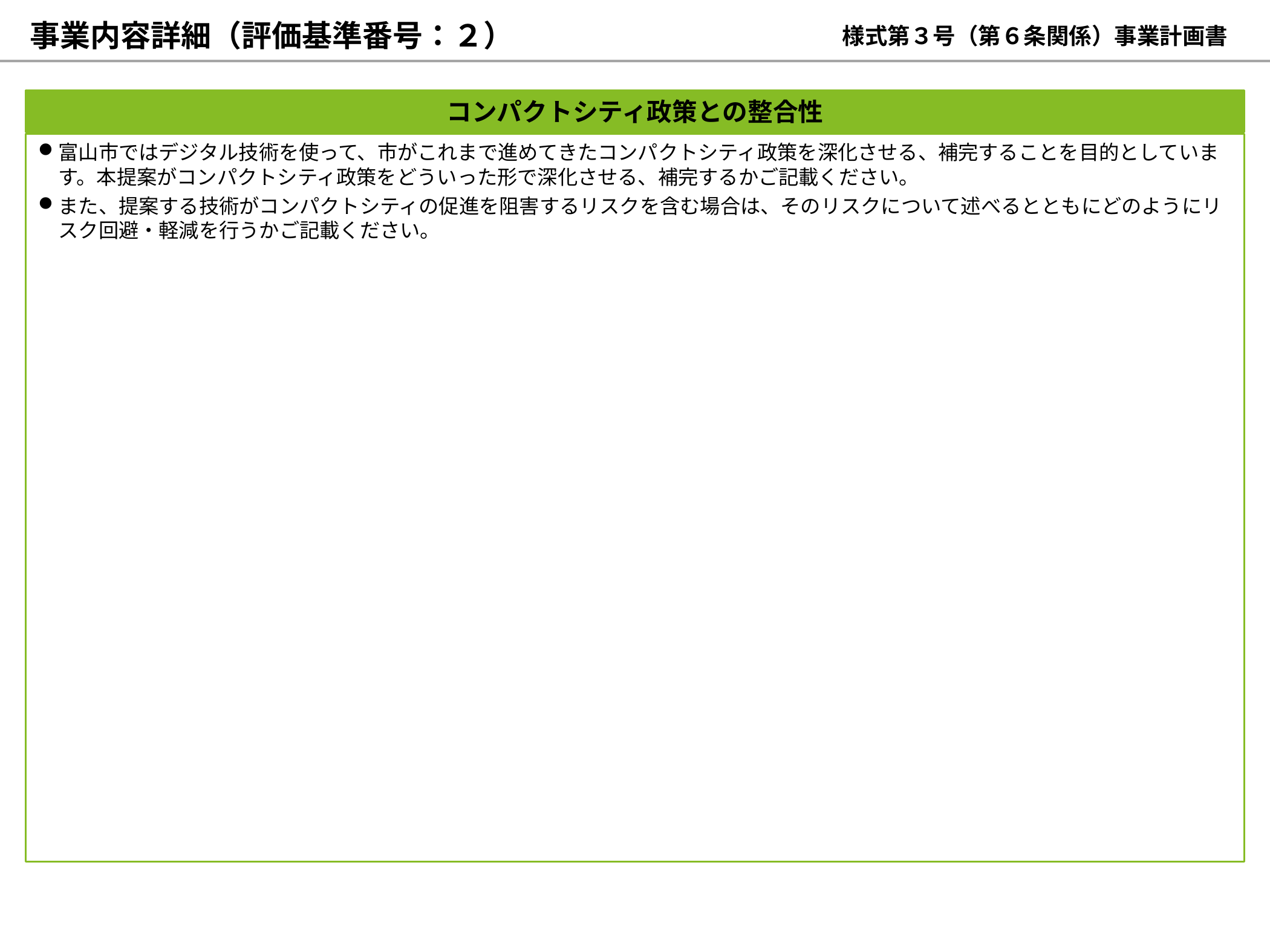

事業内容詳細（評価基準番号：２）
様式第３号（第６条関係）事業計画書

コンパクトシティ政策との整合性

富山市ではデジタル技術を使って、市がこれまで進めてきたコンパクトシティ政策を深化させる、補完することを目的としています。本提案がコンパクトシティ政策をどういった形で深化させる、補完するかご記載ください。
また、提案する技術がコンパクトシティの促進を阻害するリスクを含む場合は、そのリスクについて述べるとともにどのようにリスク回避・軽減を行うかご記載ください。